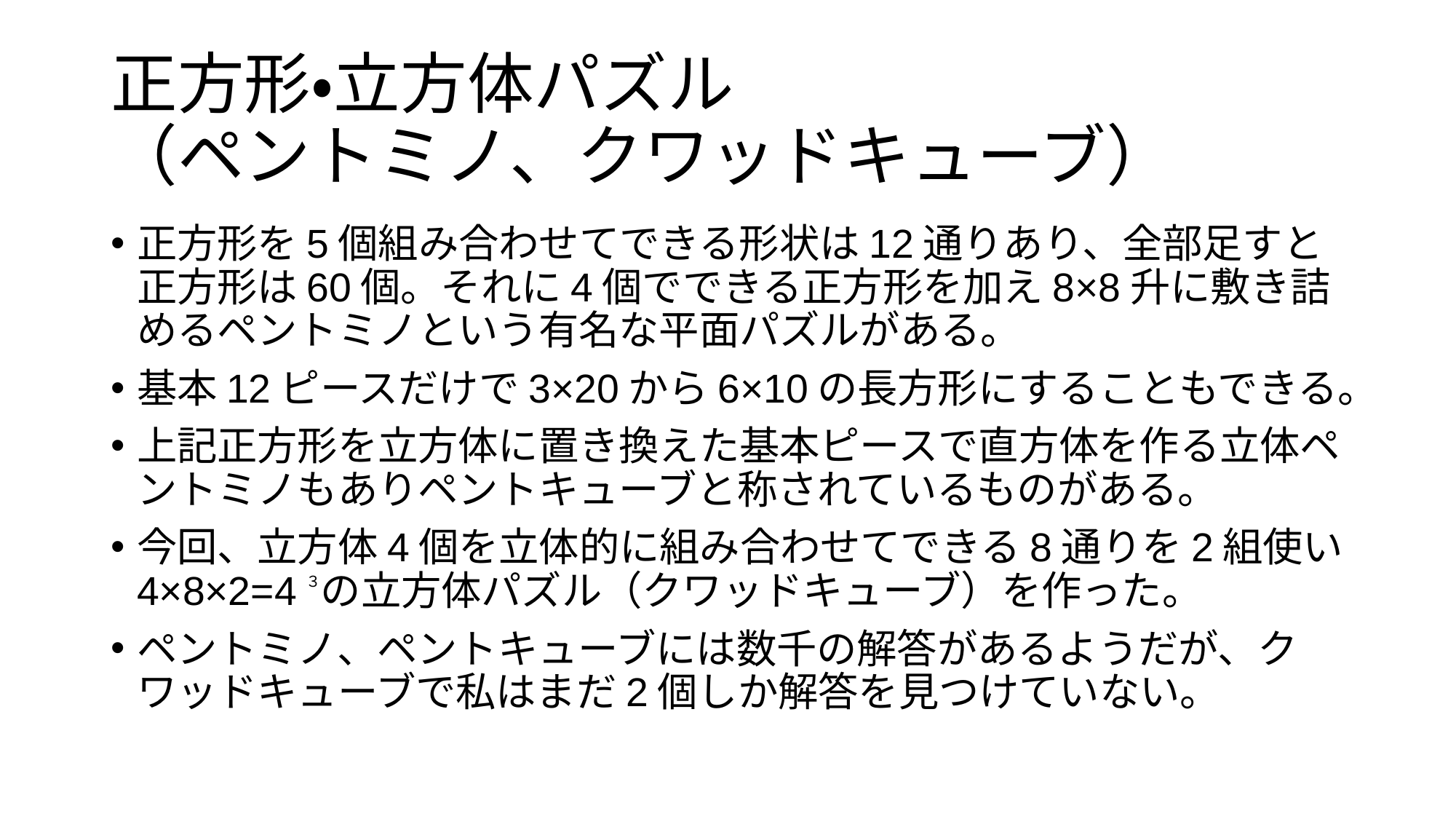

# 正方形・立方体パズル （ペントミノ、クワッドキューブ）
正方形を5個組み合わせてできる形状は12通りあり、全部足すと正方形は60個。それに4個でできる正方形を加え8×8升に敷き詰めるペントミノという有名な平面パズルがある。
基本12ピースだけで3×20から6×10の長方形にすることもできる。
上記正方形を立方体に置き換えた基本ピースで直方体を作る立体ペントミノもありペントキューブと称されているものがある。
今回、立方体4個を立体的に組み合わせてできる8通りを2組使い4×8×2=4３の立方体パズル（クワッドキューブ）を作った。
ペントミノ、ペントキューブには数千の解答があるようだが、クワッドキューブで私はまだ2個しか解答を見つけていない。